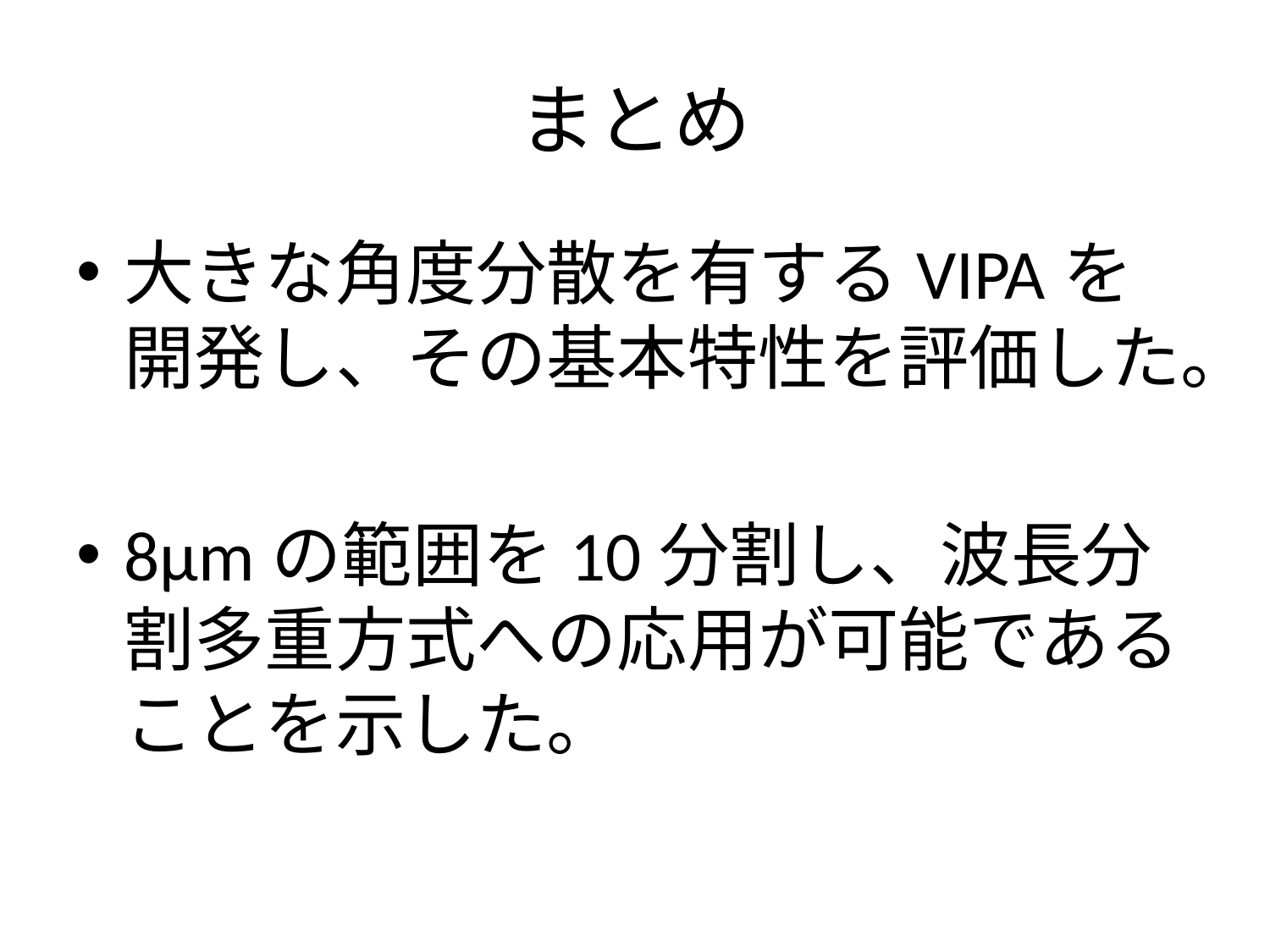

# まとめ
大きな角度分散を有するVIPAを開発し、その基本特性を評価した。

8μmの範囲を10分割し、波長分割多重方式への応用が可能であることを示した。